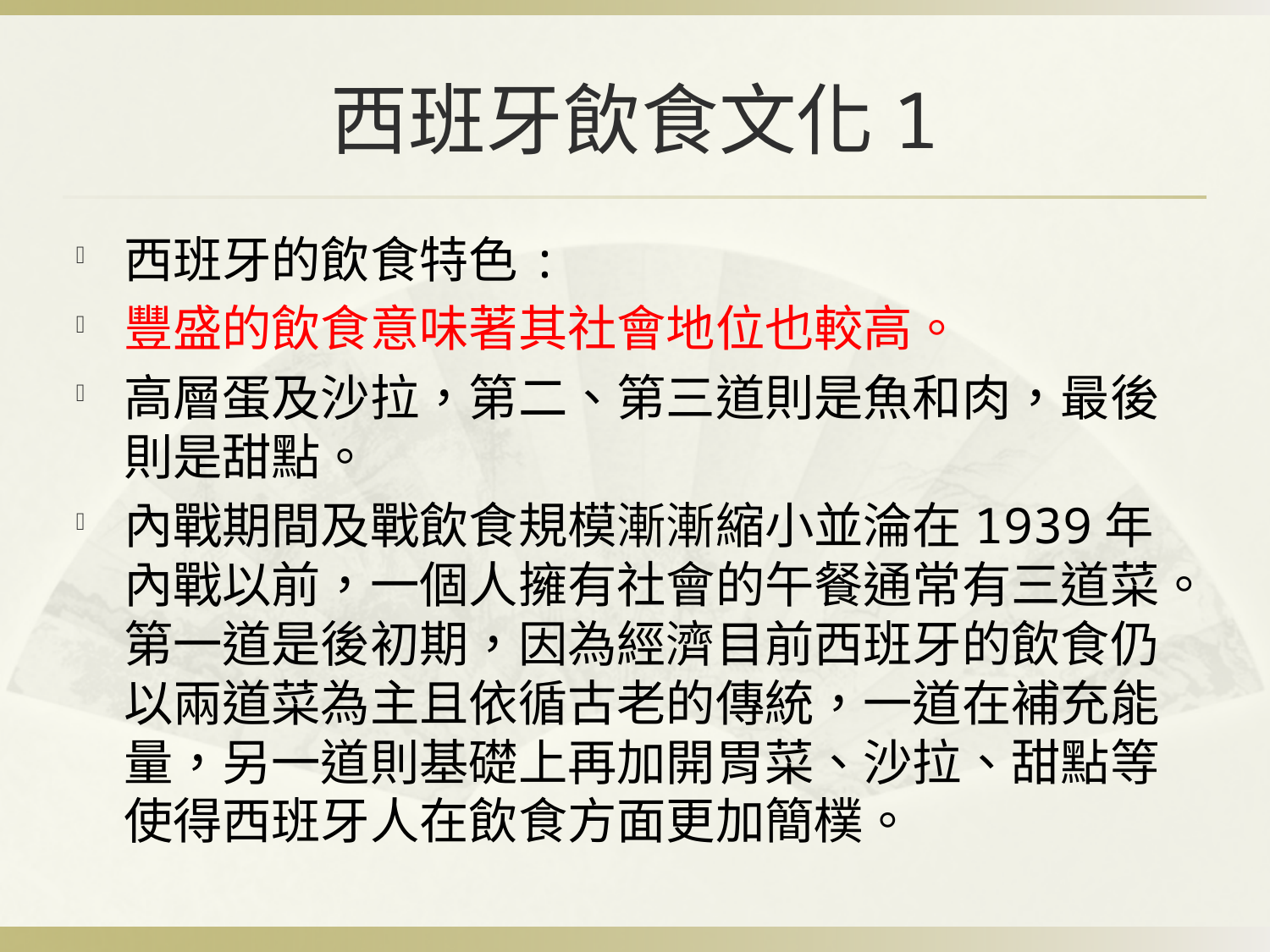

# 西班牙飲食文化1
西班牙的飲食特色:
豐盛的飲食意味著其社會地位也較高。
高層蛋及沙拉，第二、第三道則是魚和肉，最後則是甜點。
內戰期間及戰飲食規模漸漸縮小並淪在1939年內戰以前，一個人擁有社會的午餐通常有三道菜。第一道是後初期，因為經濟目前西班牙的飲食仍以兩道菜為主且依循古老的傳統，一道在補充能量，另一道則基礎上再加開胃菜、沙拉、甜點等使得西班牙人在飲食方面更加簡樸。